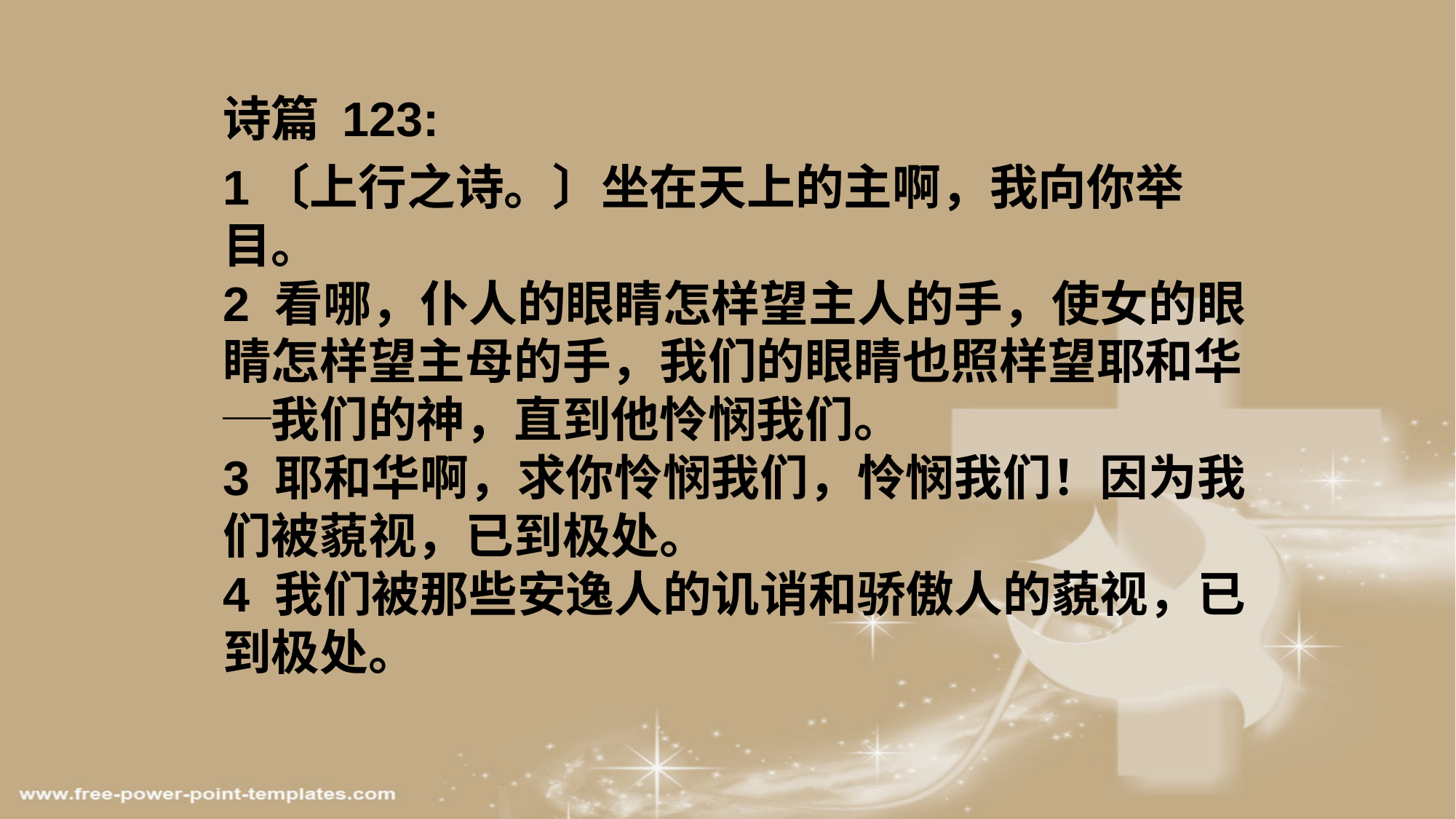

诗篇 123:
1〔上行之诗。〕坐在天上的主啊，我向你举目。
2 看哪，仆人的眼睛怎样望主人的手，使女的眼睛怎样望主母的手，我们的眼睛也照样望耶和华─我们的神，直到他怜悯我们。
3 耶和华啊，求你怜悯我们，怜悯我们！因为我们被藐视，已到极处。
4 我们被那些安逸人的讥诮和骄傲人的藐视，已到极处。